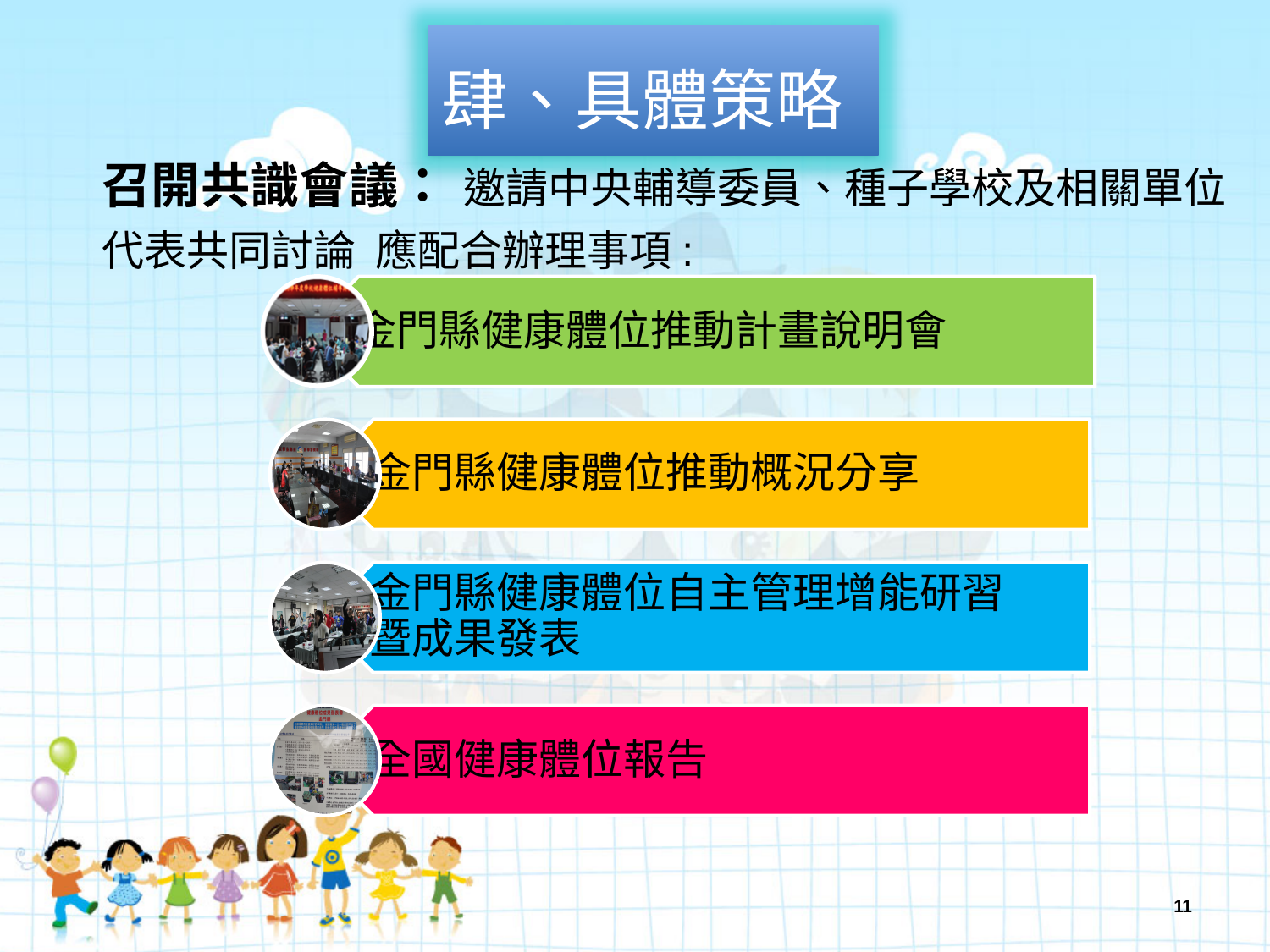

肆、具體策略
召開共識會議：  邀請中央輔導委員、種子學校及相關單位代表共同討論  應配合辦理事項:
金門縣健康體位推動計畫說明會
金門縣健康體位推動概況分享
金門縣健康體位自主管理增能研習暨成果發表
全國健康體位報告
11